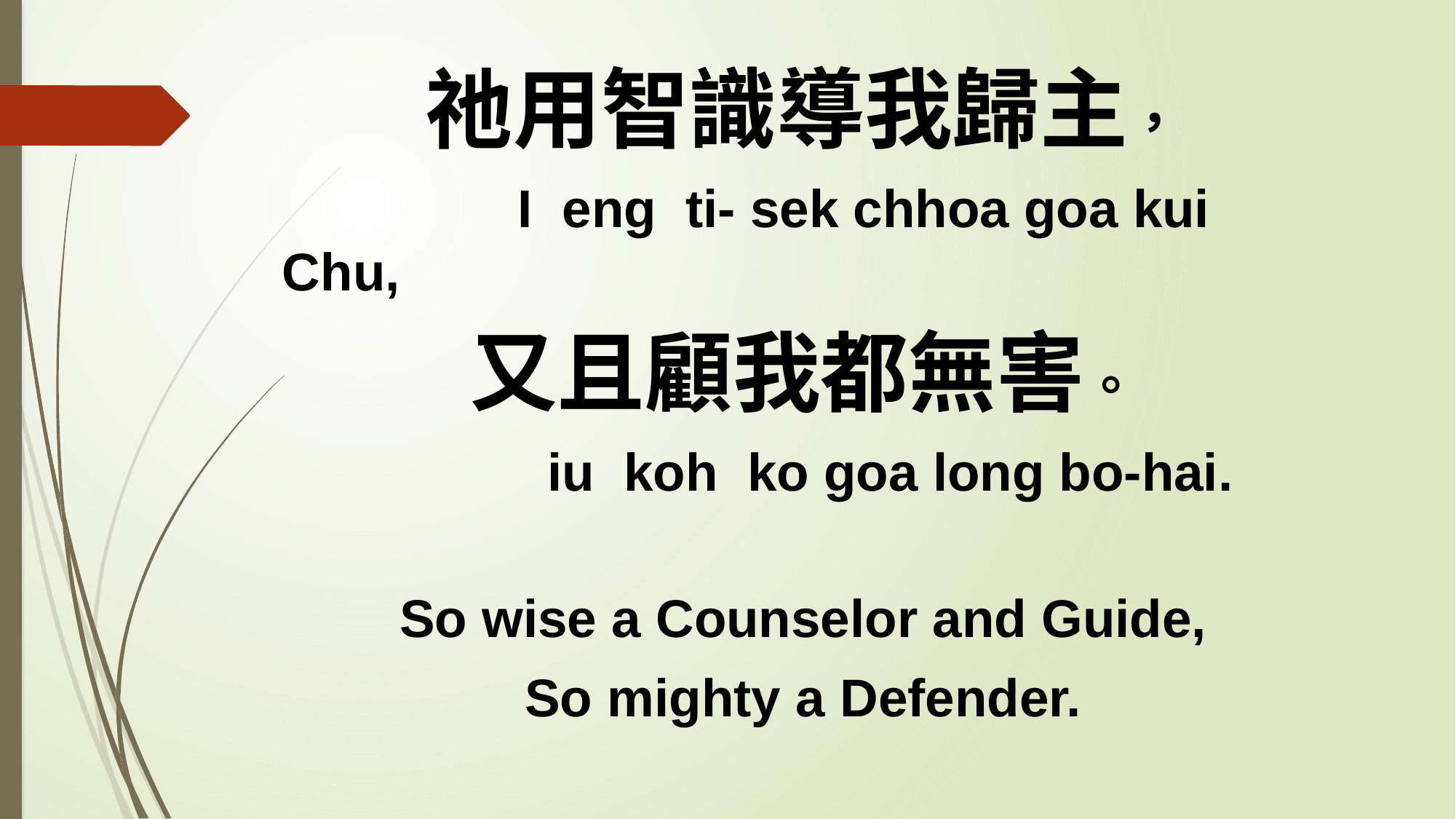

祂用智識導我歸主，
                I  eng  ti- sek chhoa goa kui Chu,
又且顧我都無害。
                  iu  koh  ko goa long bo-hai.

So wise a Counselor and Guide,
So mighty a Defender.